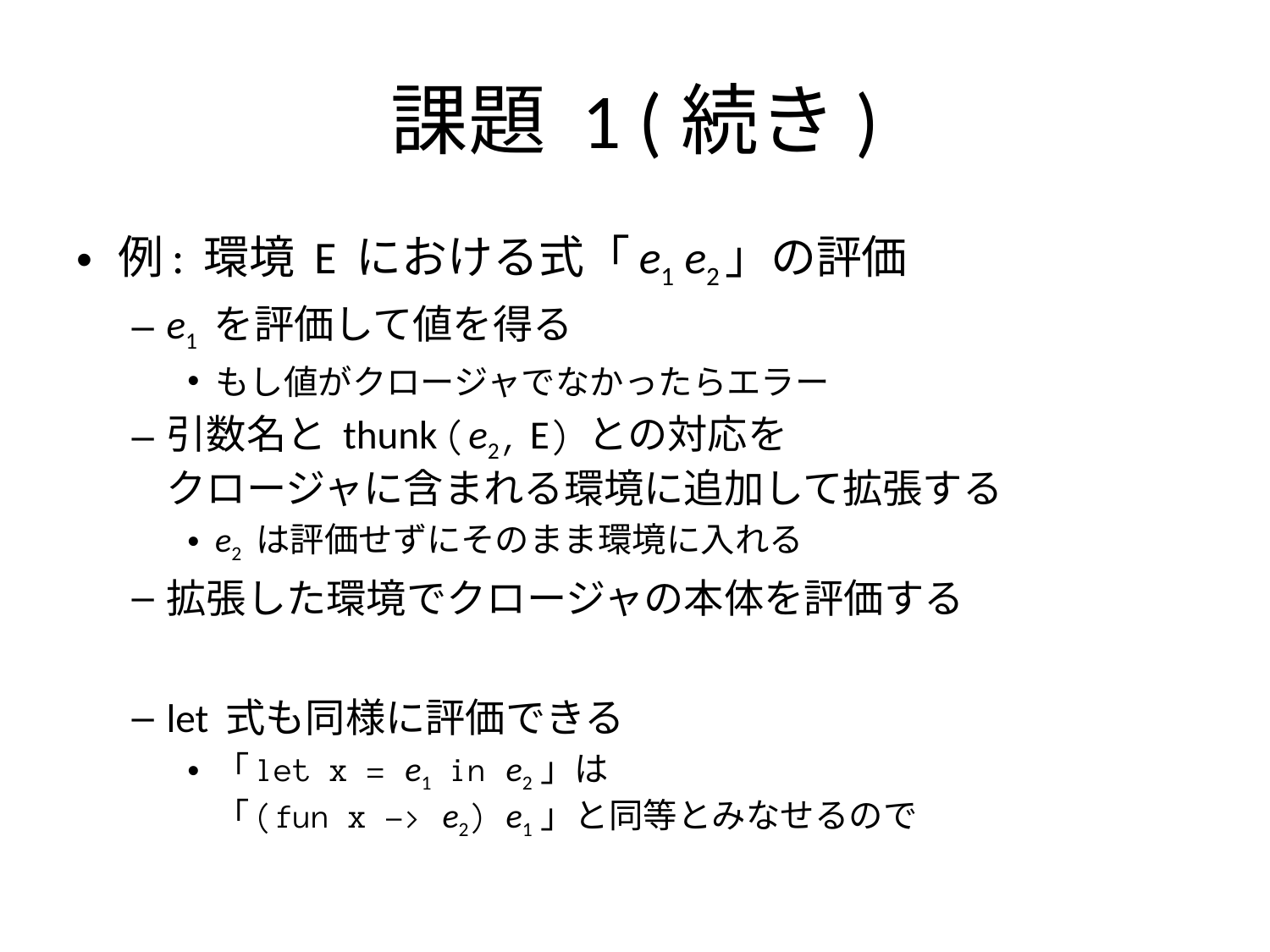

# 課題 1 (続き)
例: 環境 E における式「e1 e2」の評価
e1 を評価して値を得る
もし値がクロージャでなかったらエラー
引数名と thunk (e2, E) との対応を
クロージャに含まれる環境に追加して拡張する
e2 は評価せずにそのまま環境に入れる
拡張した環境でクロージャの本体を評価する

let 式も同様に評価できる
「let x = e1 in e2 」は
「(fun x -> e2) e1 」と同等とみなせるので